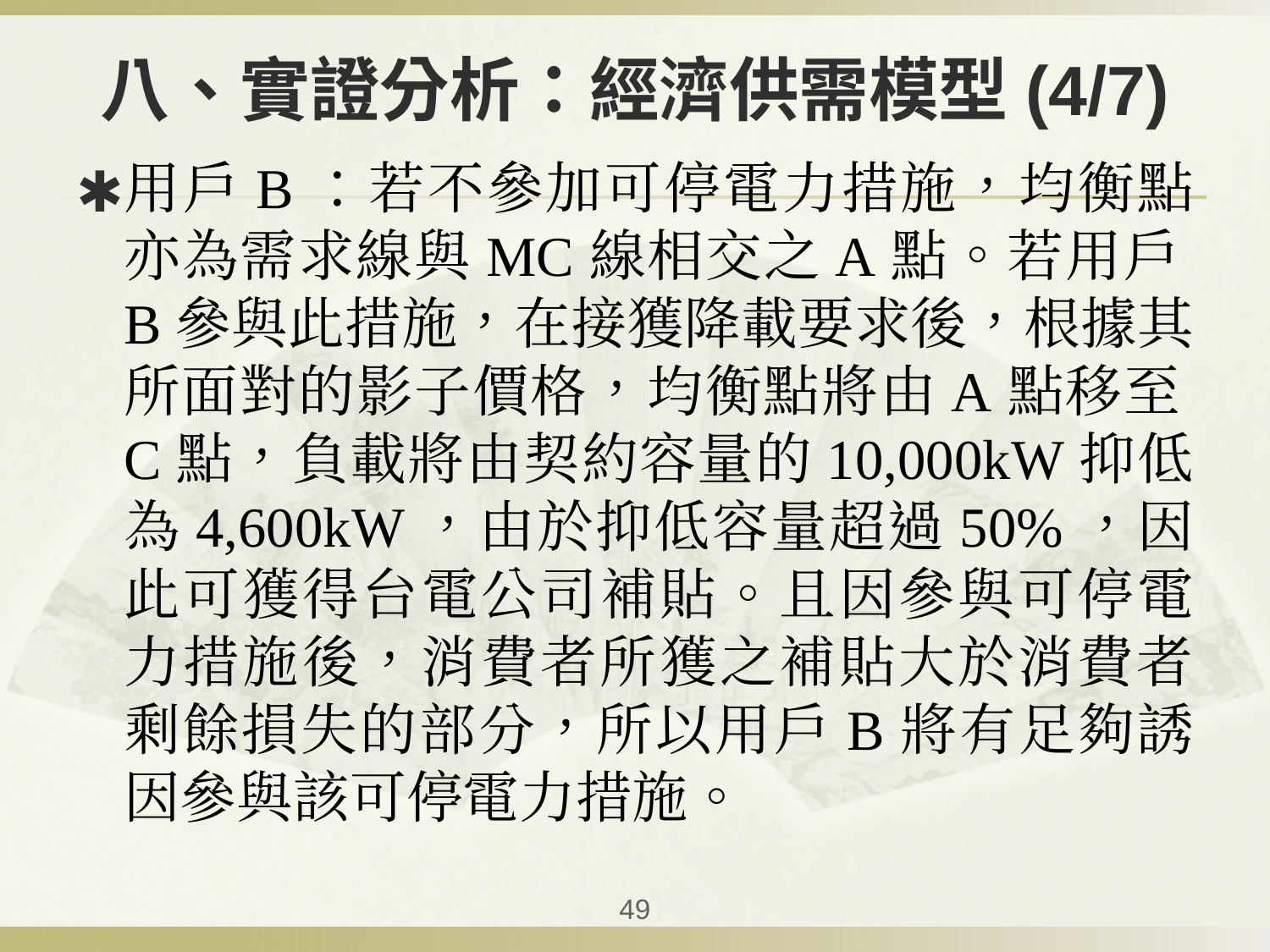

# 八、實證分析：經濟供需模型(4/7)
用戶B：若不參加可停電力措施，均衡點亦為需求線與MC線相交之A點。若用戶B參與此措施，在接獲降載要求後，根據其所面對的影子價格，均衡點將由A點移至C點，負載將由契約容量的10,000kW抑低為4,600kW，由於抑低容量超過50%，因此可獲得台電公司補貼。且因參與可停電力措施後，消費者所獲之補貼大於消費者剩餘損失的部分，所以用戶B將有足夠誘因參與該可停電力措施。

49